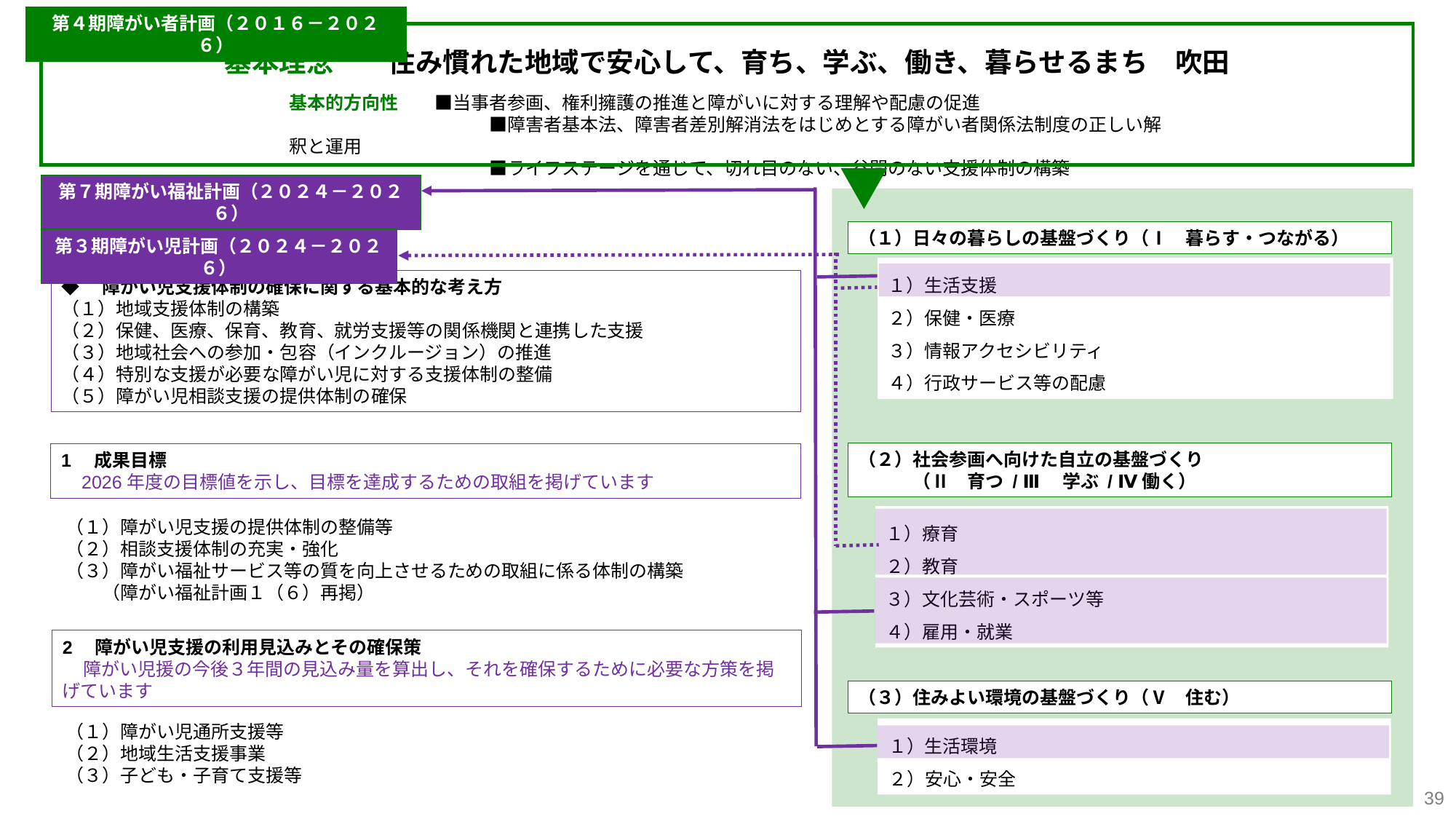

第４期障がい者計画（２０１６－２０２６）

基本理念　　住み慣れた地域で安心して、育ち、学ぶ、働き、暮らせるまち　吹田
基本的方向性　　■当事者参画、権利擁護の推進と障がいに対する理解や配慮の促進
　　　　　　　　　　　■障害者基本法、障害者差別解消法をはじめとする障がい者関係法制度の正しい解釈と運用
　　　　　　　　　　　■ライフステージを通じて、切れ目のない、谷間のない支援体制の構築

第７期障がい福祉計画（２０２４－２０２６）

（１）日々の暮らしの基盤づくり（Ⅰ　暮らす・つながる）
第３期障がい児計画（２０２４－２０２６）
１）生活支援
２）保健・医療
３）情報アクセシビリティ
４）行政サービス等の配慮

◆　障がい児支援体制の確保に関する基本的な考え方
（１）地域支援体制の構築
（２）保健、医療、保育、教育、就労支援等の関係機関と連携した支援
（３）地域社会への参加・包容（インクルージョン）の推進
（４）特別な支援が必要な障がい児に対する支援体制の整備
（５）障がい児相談支援の提供体制の確保
（２）社会参画へ向けた自立の基盤づくり
　　　（Ⅱ　育つ / Ⅲ　学ぶ / Ⅳ働く）
1　成果目標
    2026年度の目標値を示し、目標を達成するための取組を掲げています
１）療育
２）教育
３）文化芸術・スポーツ等
４）雇用・就業

（１）障がい児支援の提供体制の整備等
（２）相談支援体制の充実・強化
（３）障がい福祉サービス等の質を向上させるための取組に係る体制の構築
　　（障がい福祉計画１（６）再掲）

2　障がい児支援の利用見込みとその確保策
    障がい児援の今後３年間の見込み量を算出し、それを確保するために必要な方策を掲げています
（３）住みよい環境の基盤づくり（Ⅴ　住む）
（１）障がい児通所支援等
（２）地域生活支援事業
（３）子ども・子育て支援等
１）生活環境
２）安心・安全

39